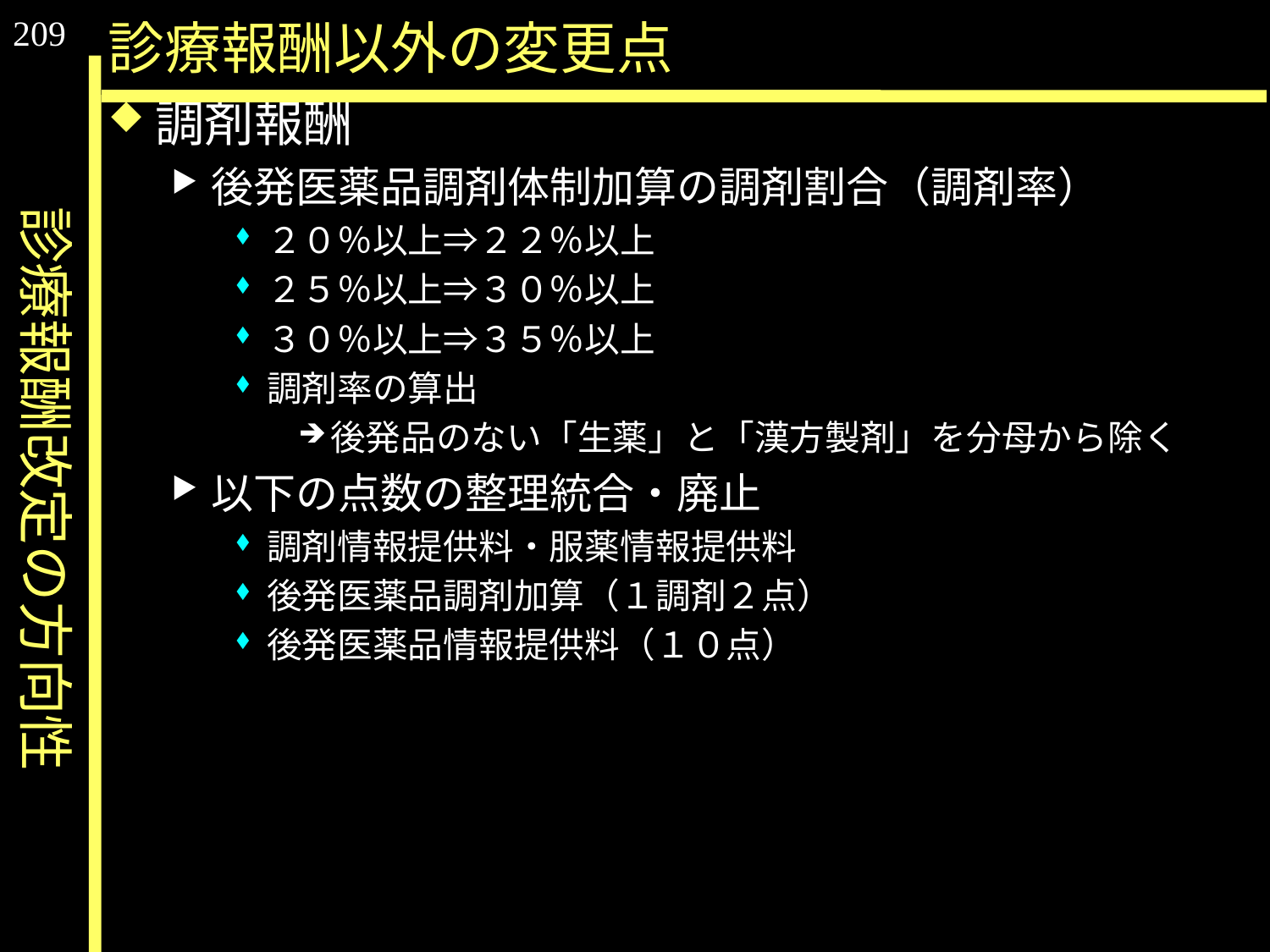

209
# 診療報酬以外の変更点

調剤報酬
後発医薬品調剤体制加算の調剤割合（調剤率）
２０％以上⇒２２％以上
２５％以上⇒３０％以上
３０％以上⇒３５％以上
調剤率の算出
後発品のない「生薬」と「漢方製剤」を分母から除く
以下の点数の整理統合・廃止
調剤情報提供料・服薬情報提供料
後発医薬品調剤加算（１調剤２点）
後発医薬品情報提供料（１０点）
診療報酬改定の方向性